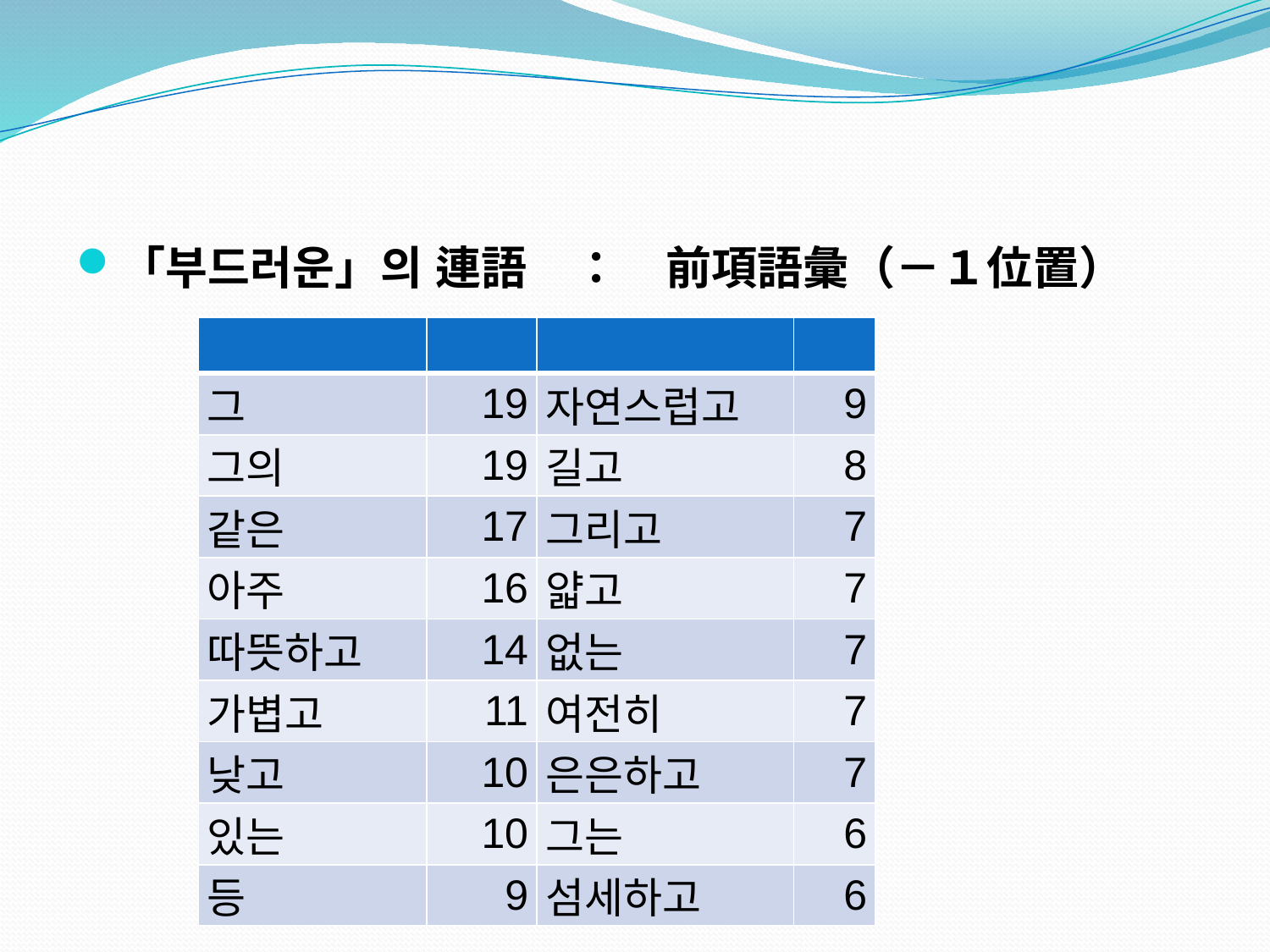

#

「부드러운」의 連語　：　前項語彙（－１位置）

|  |  |  |  |
| --- | --- | --- | --- |
| 그 | 19 | 자연스럽고 | 9 |
| 그의 | 19 | 길고 | 8 |
| 같은 | 17 | 그리고 | 7 |
| 아주 | 16 | 얇고 | 7 |
| 따뜻하고 | 14 | 없는 | 7 |
| 가볍고 | 11 | 여전히 | 7 |
| 낮고 | 10 | 은은하고 | 7 |
| 있는 | 10 | 그는 | 6 |
| 등 | 9 | 섬세하고 | 6 |